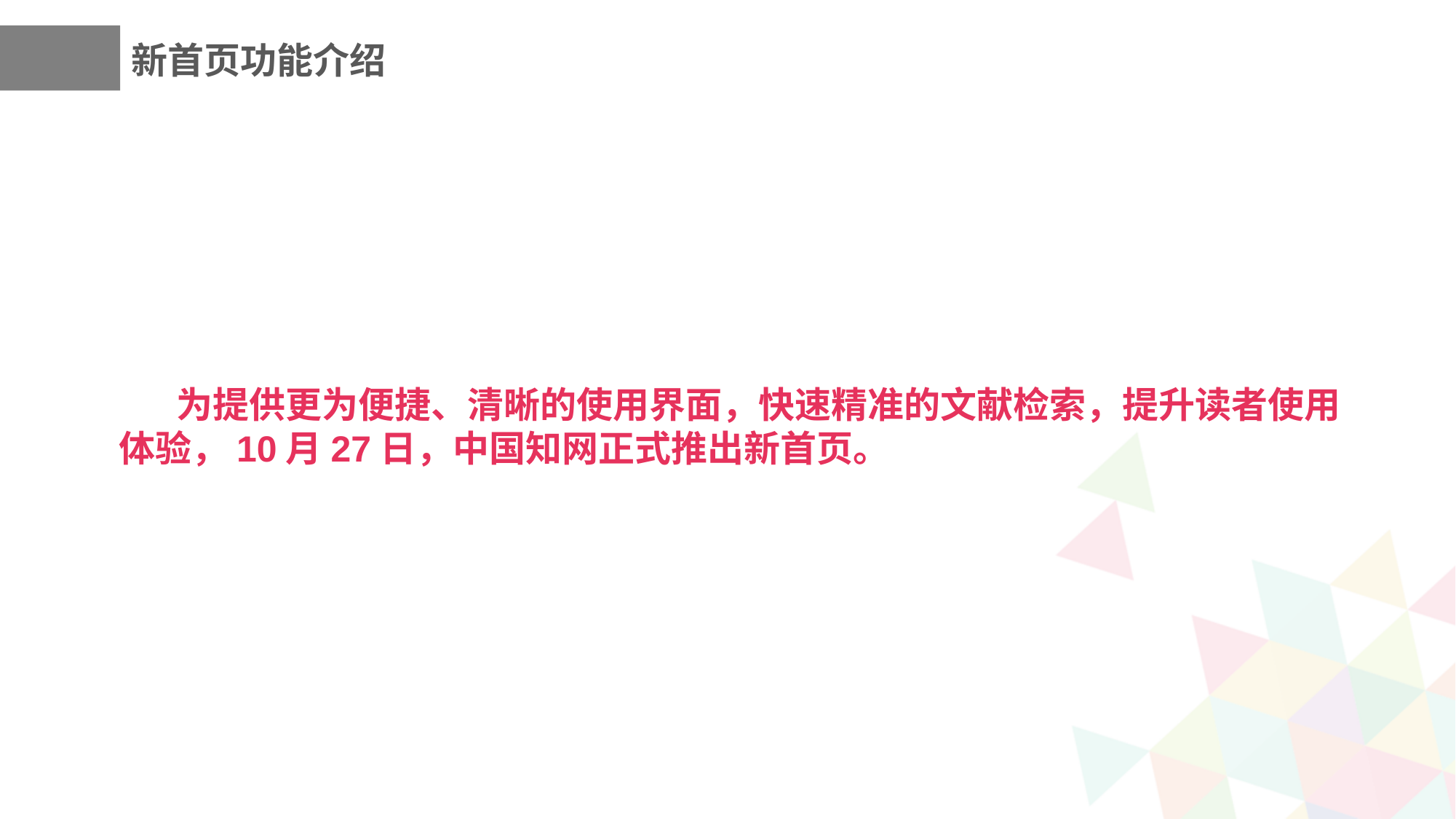

新首页功能介绍
      为提供更为便捷、清晰的使用界面，快速精准的文献检索，提升读者使用体验，10月27日，中国知网正式推出新首页。